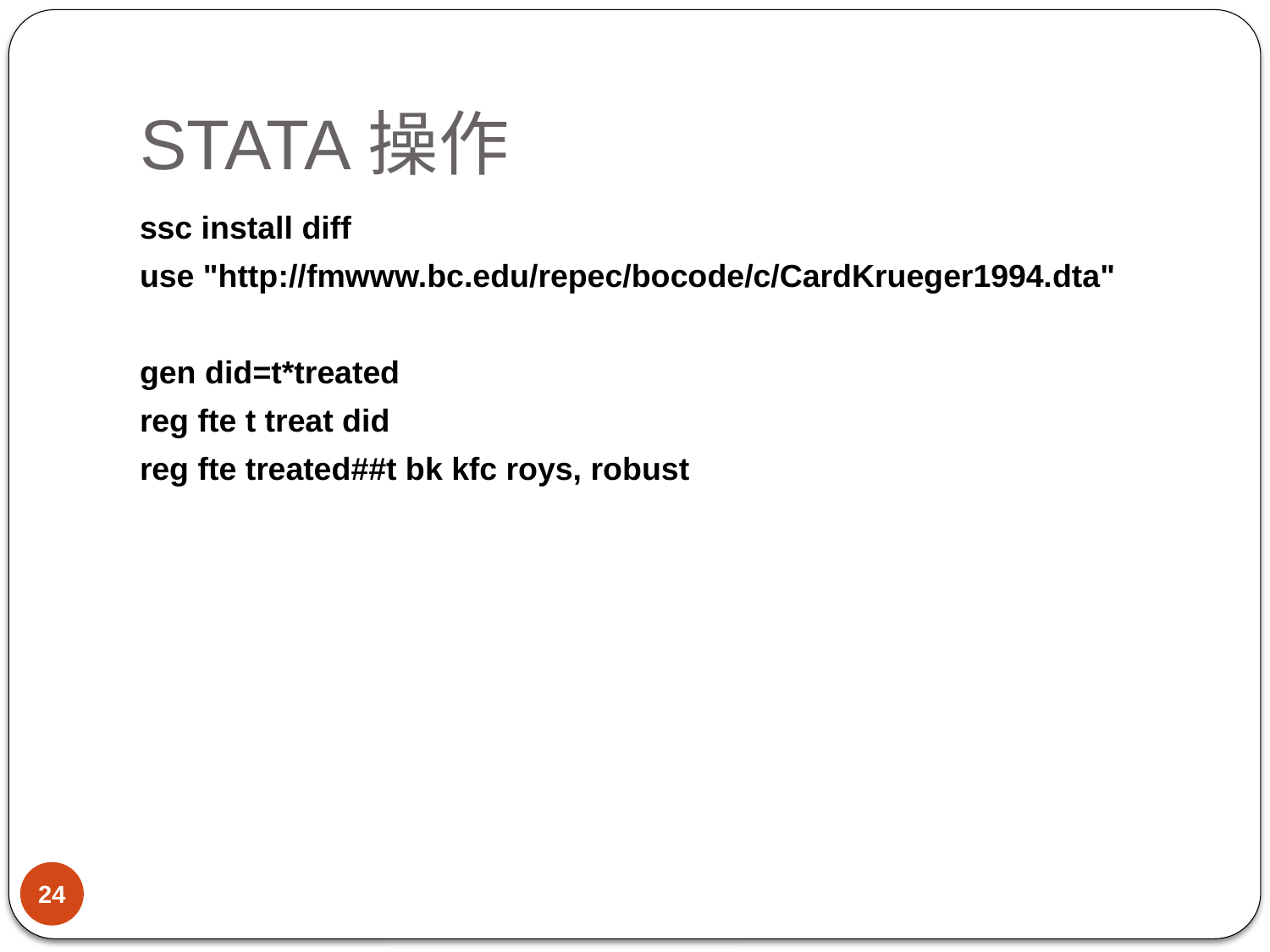

# STATA操作
ssc install diff
use "http://fmwww.bc.edu/repec/bocode/c/CardKrueger1994.dta"

gen did=t*treated
reg fte t treat did
reg fte treated##t bk kfc roys, robust

24